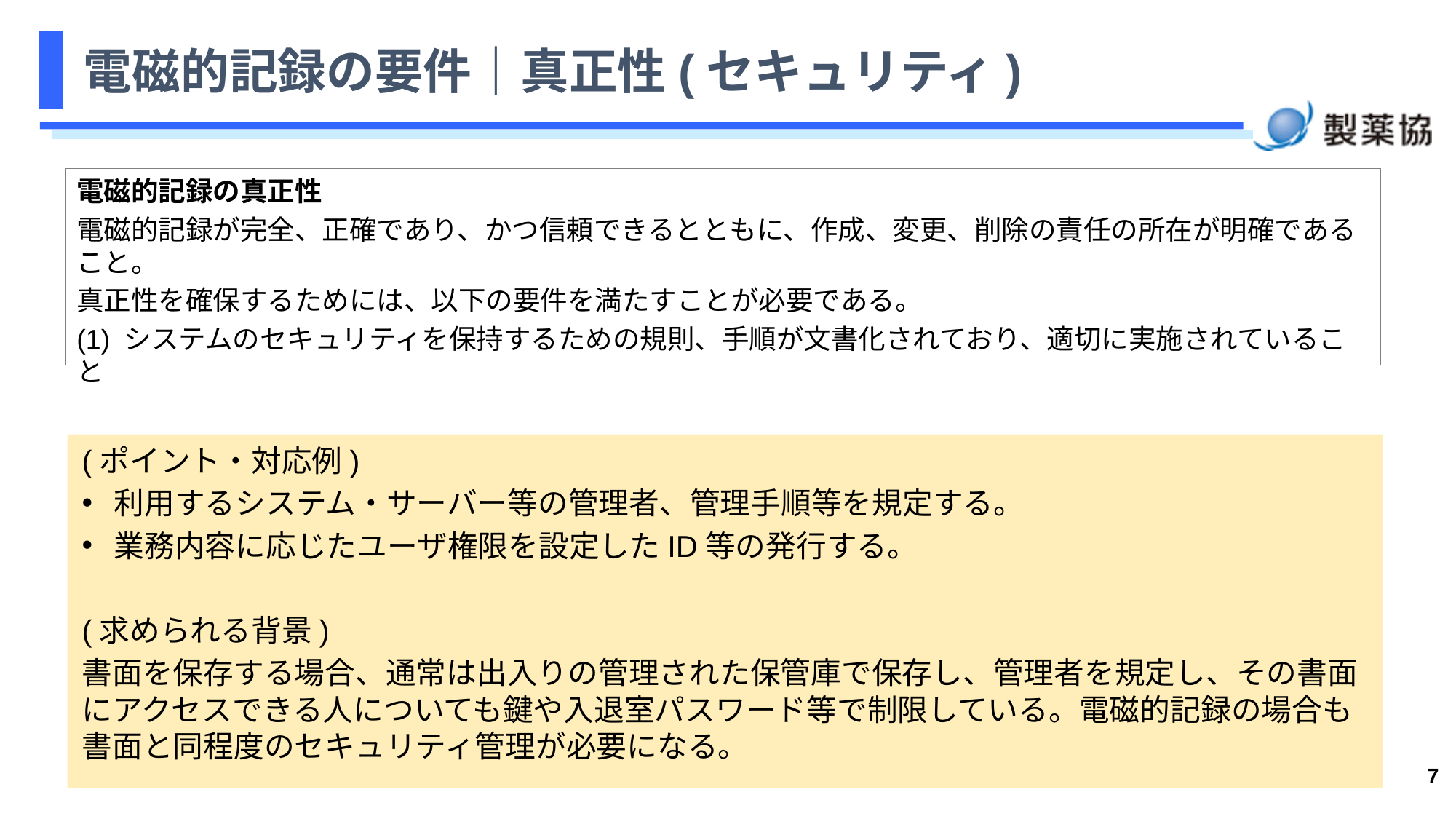

7
# 電磁的記録の要件｜真正性(セキュリティ)
電磁的記録の真正性
電磁的記録が完全、正確であり、かつ信頼できるとともに、作成、変更、削除の責任の所在が明確であること。
真正性を確保するためには、以下の要件を満たすことが必要である。
(1) システムのセキュリティを保持するための規則、手順が文書化されており、適切に実施されていること
(ポイント・対応例)
利用するシステム・サーバー等の管理者、管理手順等を規定する。
業務内容に応じたユーザ権限を設定したID等の発行する。

(求められる背景)
書面を保存する場合、通常は出入りの管理された保管庫で保存し、管理者を規定し、その書面にアクセスできる人についても鍵や入退室パスワード等で制限している。電磁的記録の場合も書面と同程度のセキュリティ管理が必要になる。